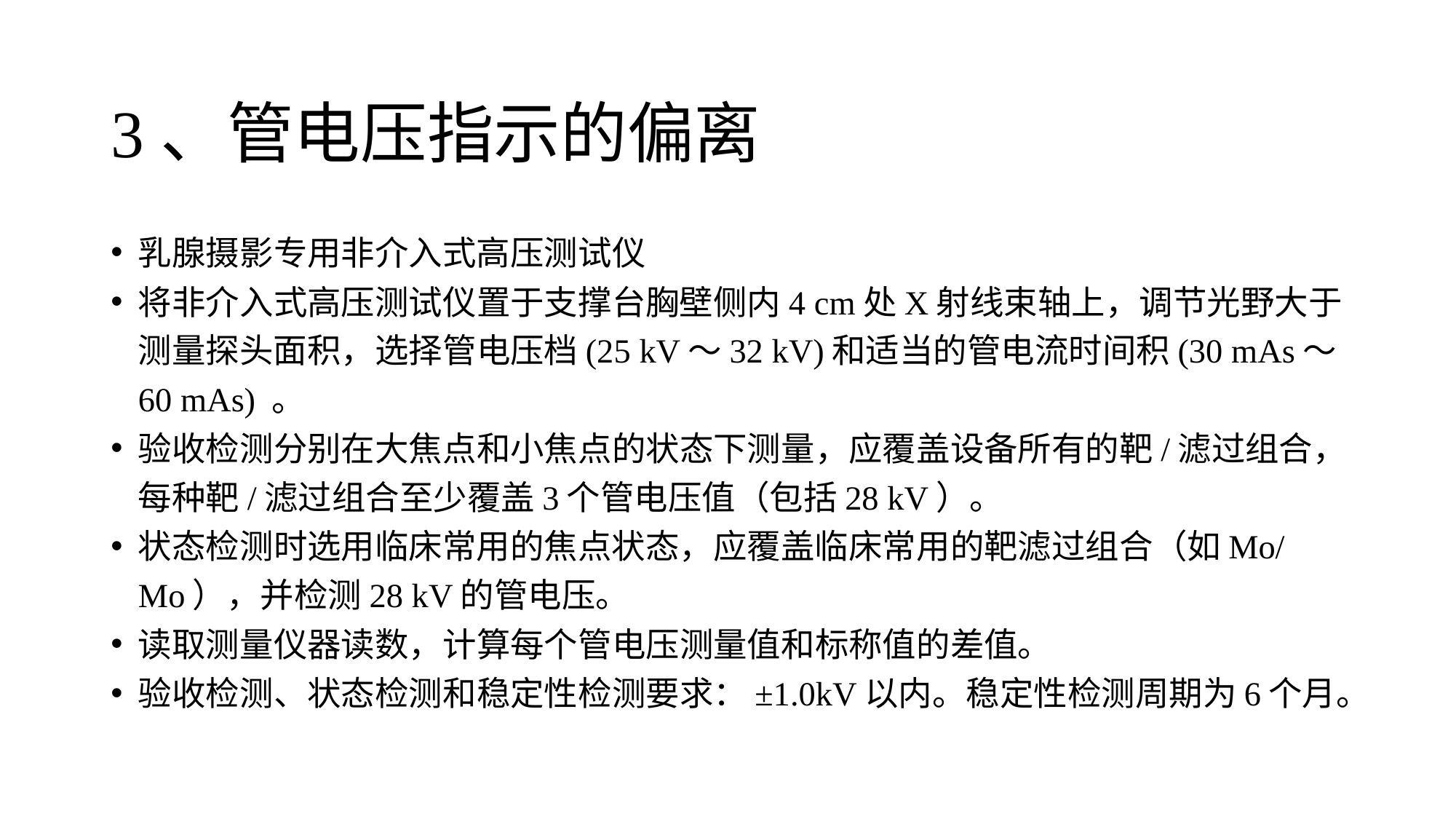

# 3、管电压指示的偏离
乳腺摄影专用非介入式高压测试仪
将非介入式高压测试仪置于支撑台胸壁侧内4 cm处X射线束轴上，调节光野大于测量探头面积，选择管电压档(25 kV～32 kV)和适当的管电流时间积(30 mAs～60 mAs) 。
验收检测分别在大焦点和小焦点的状态下测量，应覆盖设备所有的靶/滤过组合，每种靶/滤过组合至少覆盖3个管电压值（包括28 kV）。
状态检测时选用临床常用的焦点状态，应覆盖临床常用的靶滤过组合（如Mo/Mo），并检测28 kV的管电压。
读取测量仪器读数，计算每个管电压测量值和标称值的差值。
验收检测、状态检测和稳定性检测要求：±1.0kV以内。稳定性检测周期为6个月。